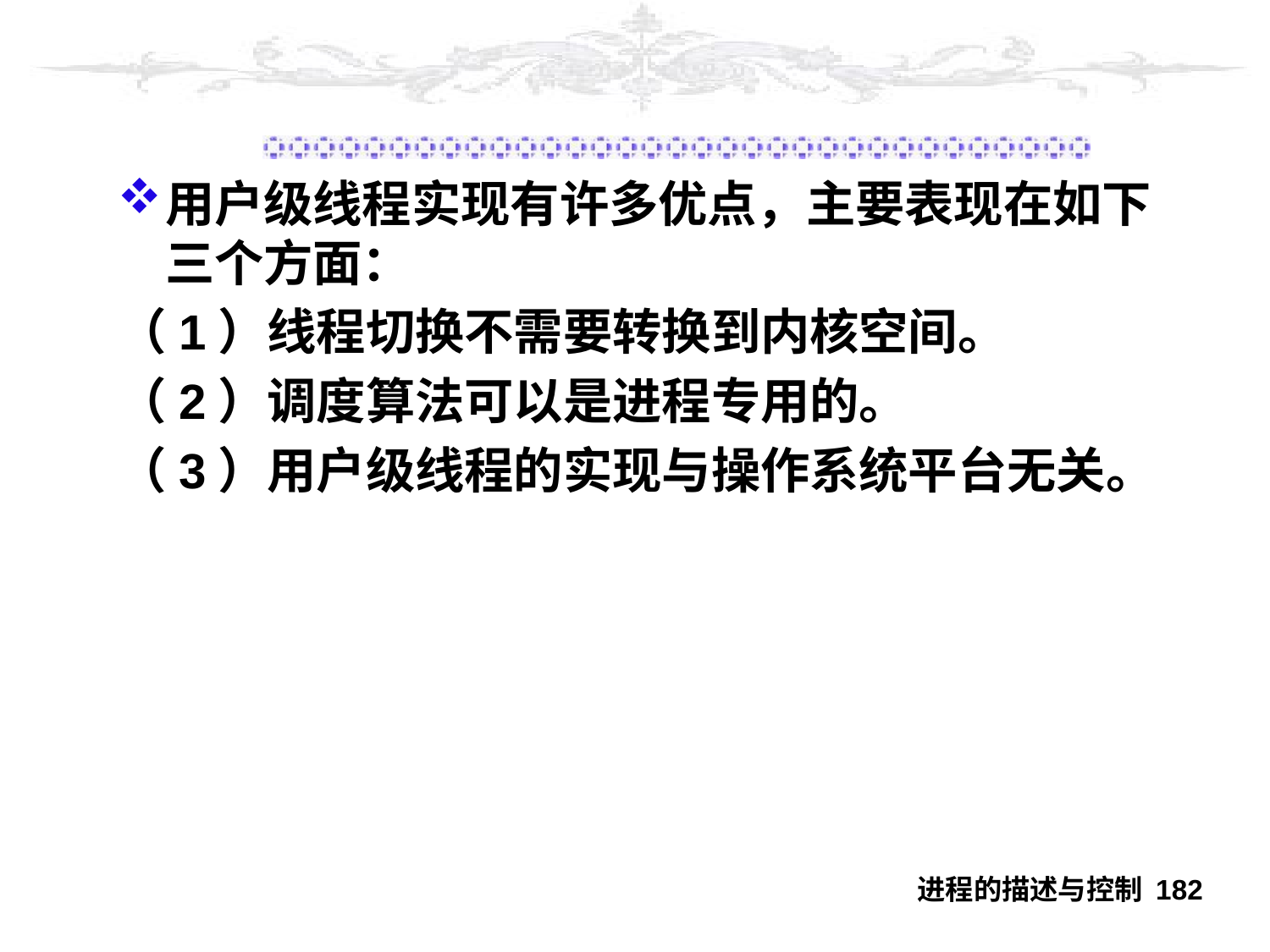

#
用户级线程实现有许多优点，主要表现在如下三个方面：
（1）线程切换不需要转换到内核空间。
（2）调度算法可以是进程专用的。
（3）用户级线程的实现与操作系统平台无关。